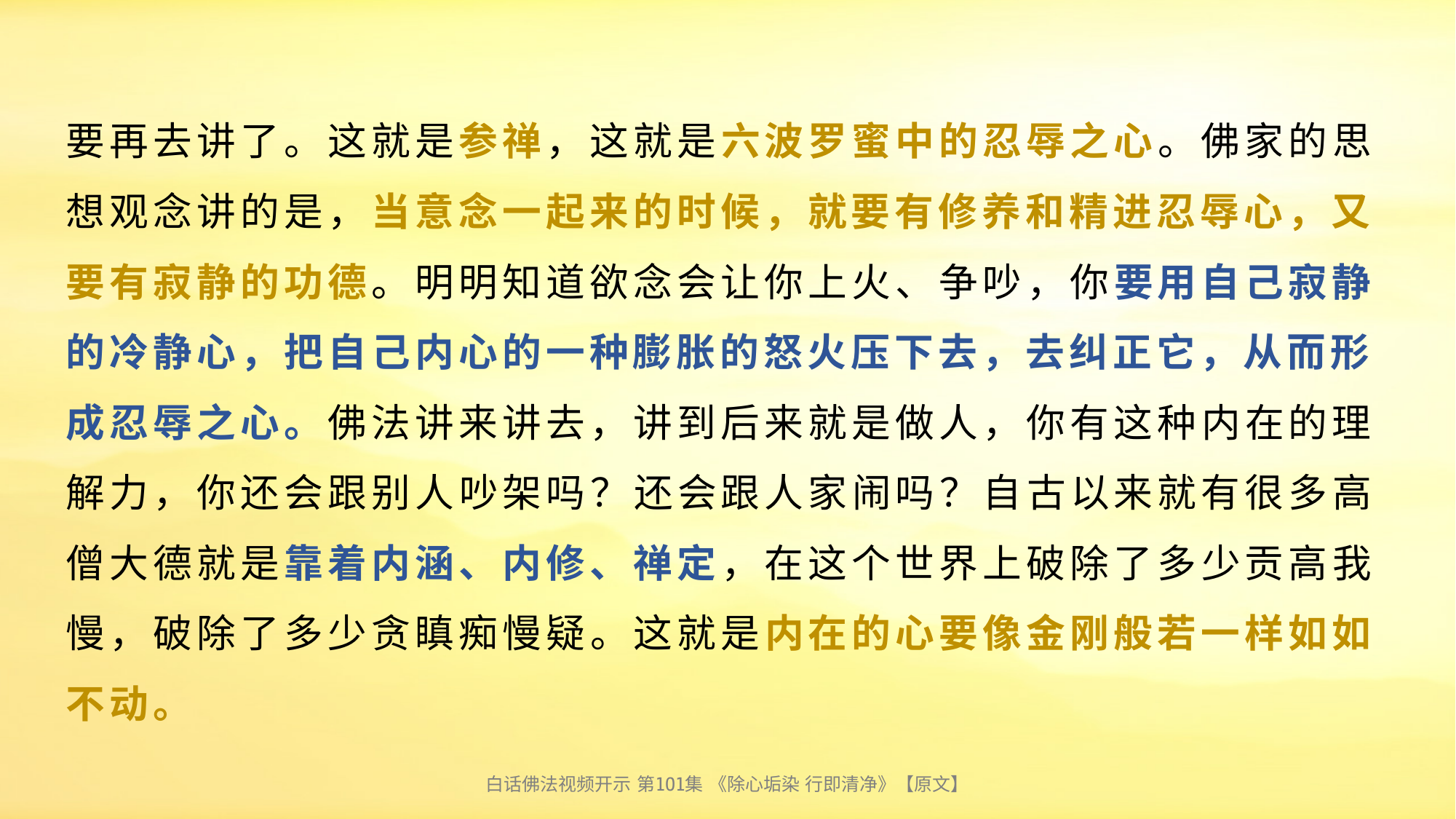

# 要再去讲了。这就是参禅，这就是六波罗蜜中的忍辱之心。佛家的思想观念讲的是，当意念一起来的时候，就要有修养和精进忍辱心，又要有寂静的功德。明明知道欲念会让你上火、争吵，你要用自己寂静的冷静心，把自己内心的一种膨胀的怒火压下去，去纠正它，从而形成忍辱之心。佛法讲来讲去，讲到后来就是做人，你有这种内在的理解力，你还会跟别人吵架吗？还会跟人家闹吗？自古以来就有很多高僧大德就是靠着内涵、内修、禅定，在这个世界上破除了多少贡高我慢，破除了多少贪瞋痴慢疑。这就是内在的心要像金刚般若一样如如不动。
白话佛法视频开示 第101集 《除心垢染 行即清净》【原文】